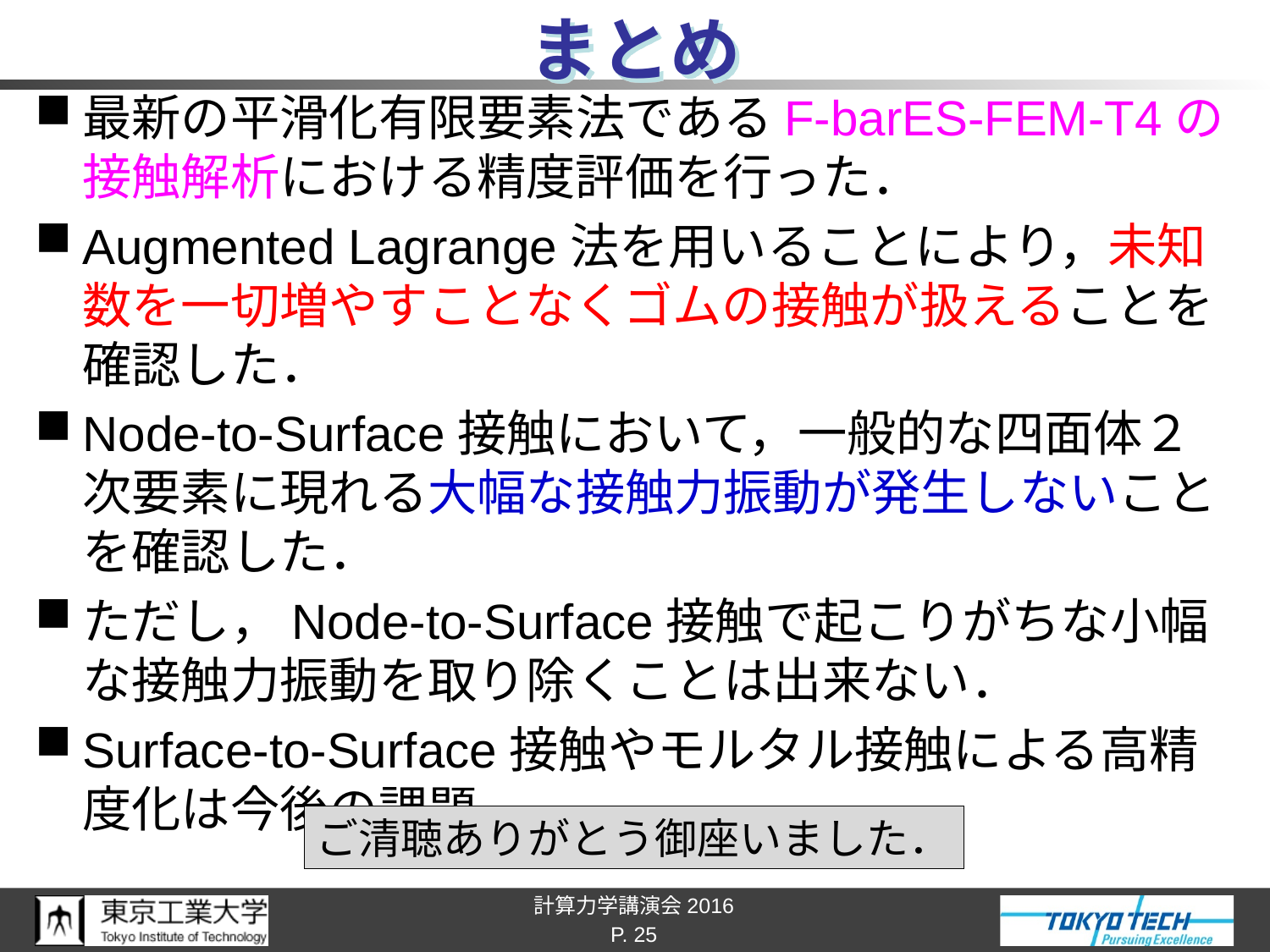

# まとめ
最新の平滑化有限要素法であるF-barES-FEM-T4の接触解析における精度評価を行った．
Augmented Lagrange法を用いることにより，未知数を一切増やすことなくゴムの接触が扱えることを確認した．
Node-to-Surface接触において，一般的な四面体２次要素に現れる大幅な接触力振動が発生しないことを確認した．
ただし，Node-to-Surface接触で起こりがちな小幅な接触力振動を取り除くことは出来ない．
Surface-to-Surface接触やモルタル接触による高精度化は今後の課題．
ご清聴ありがとう御座いました．
P. 25